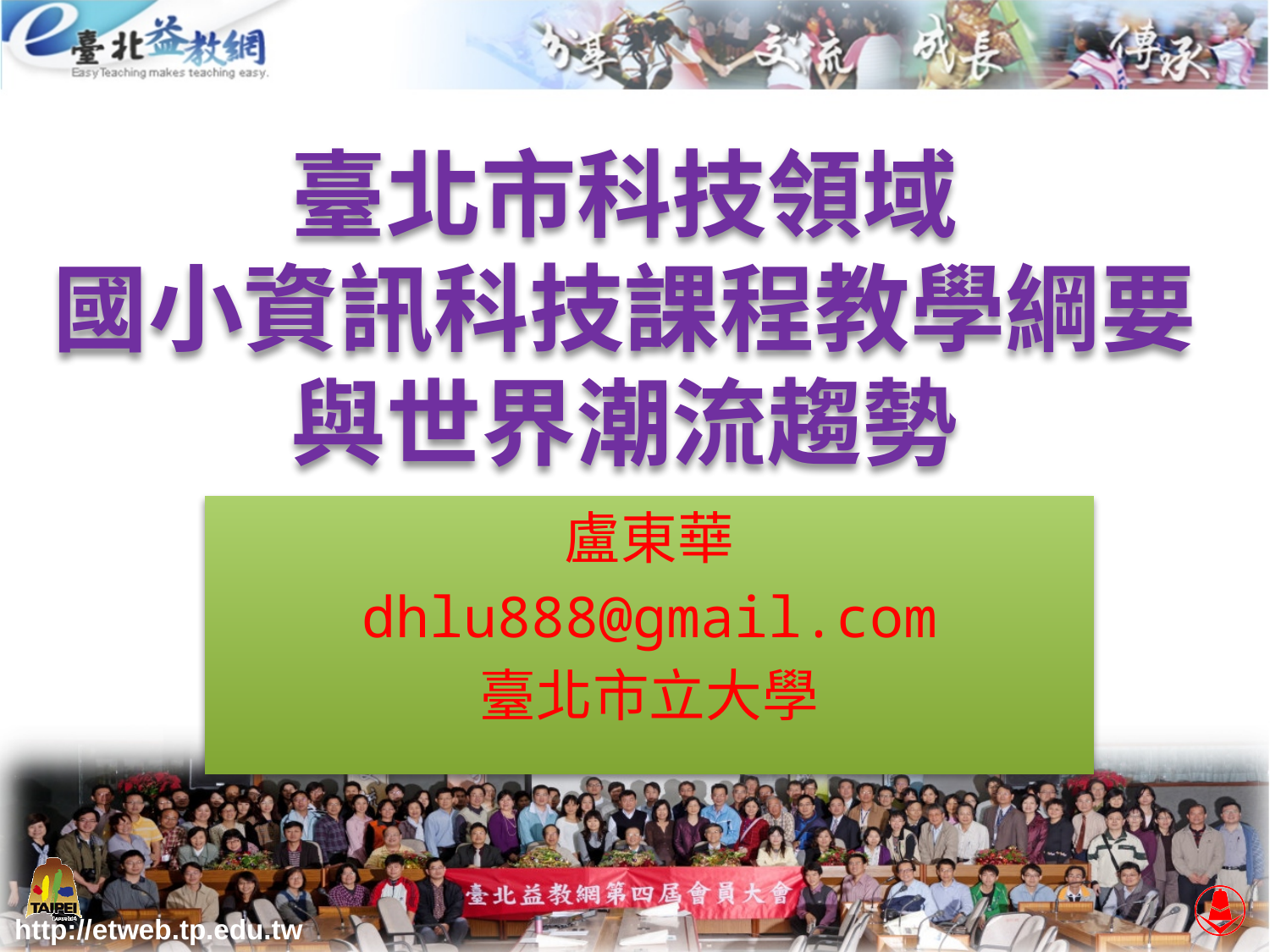

臺北市科技領域
國小資訊科技課程教學綱要與世界潮流趨勢
盧東華
dhlu888@gmail.com
臺北市立大學
1